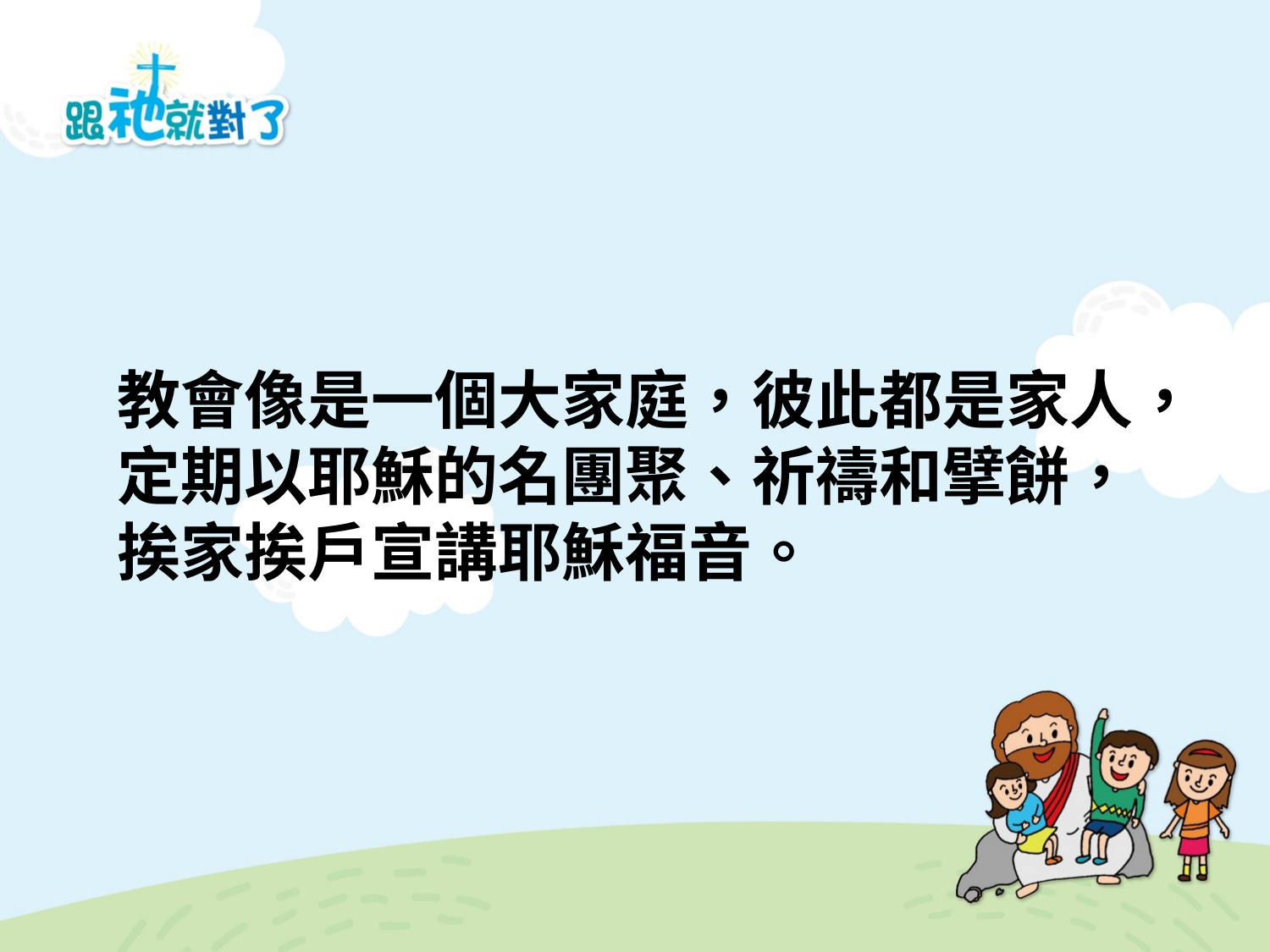

教會像是一個大家庭，彼此都是家人，定期以耶穌的名團聚、祈禱和擘餅，挨家挨戶宣講耶穌福音。